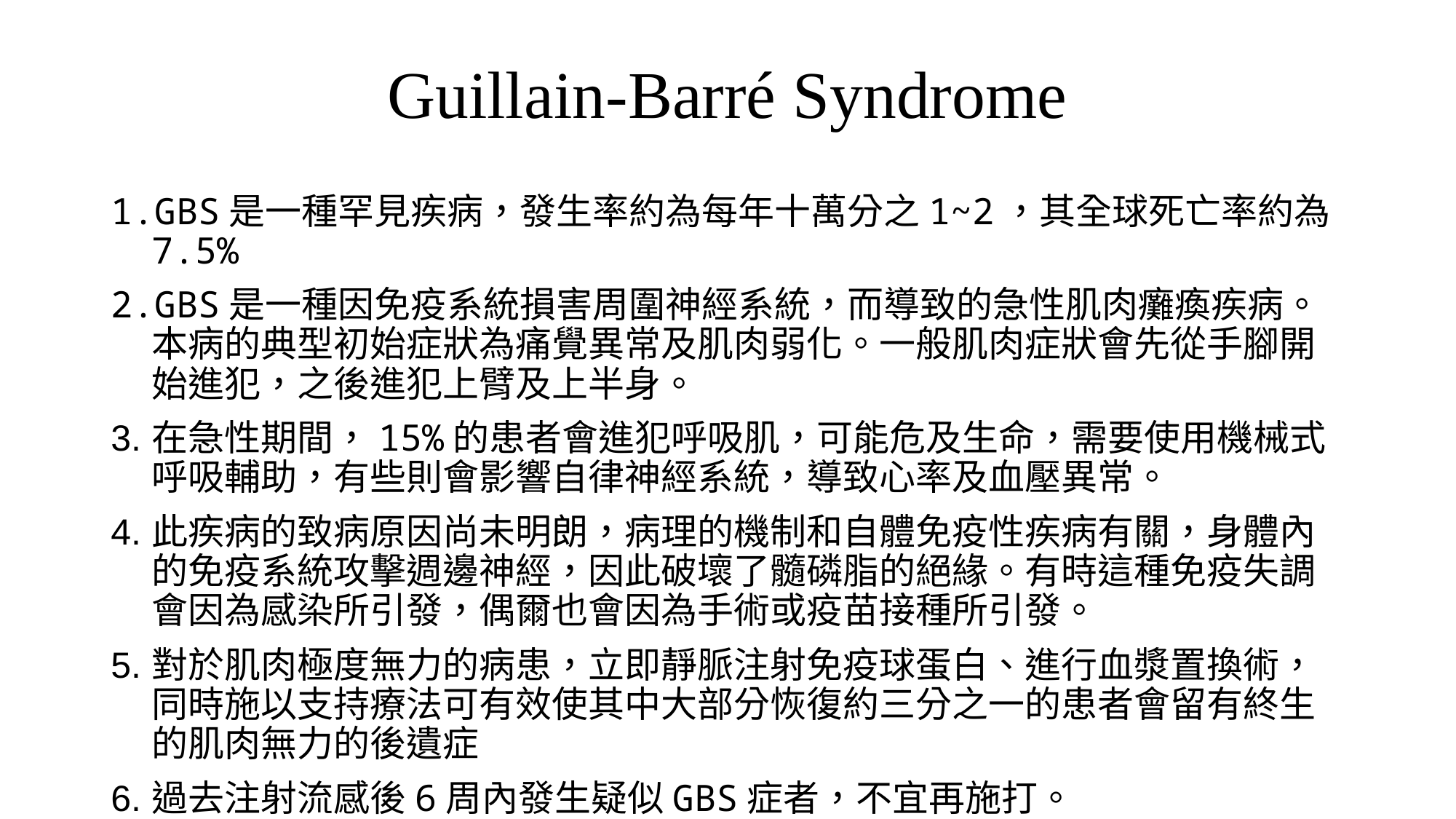

# Guillain-Barré Syndrome
GBS是一種罕見疾病，發生率約為每年十萬分之1~2，其全球死亡率約為7.5%
GBS是一種因免疫系統損害周圍神經系統，而導致的急性肌肉癱瘓疾病。本病的典型初始症狀為痛覺異常及肌肉弱化。一般肌肉症狀會先從手腳開始進犯，之後進犯上臂及上半身。
在急性期間，15%的患者會進犯呼吸肌，可能危及生命，需要使用機械式呼吸輔助，有些則會影響自律神經系統，導致心率及血壓異常。
此疾病的致病原因尚未明朗，病理的機制和自體免疫性疾病有關，身體內的免疫系統攻擊週邊神經，因此破壞了髓磷脂的絕緣。有時這種免疫失調會因為感染所引發，偶爾也會因為手術或疫苗接種所引發。
對於肌肉極度無力的病患，立即靜脈注射免疫球蛋白、進行血漿置換術，同時施以支持療法可有效使其中大部分恢復約三分之一的患者會留有終生的肌肉無力的後遺症
過去注射流感後6周內發生疑似GBS症者，不宜再施打。